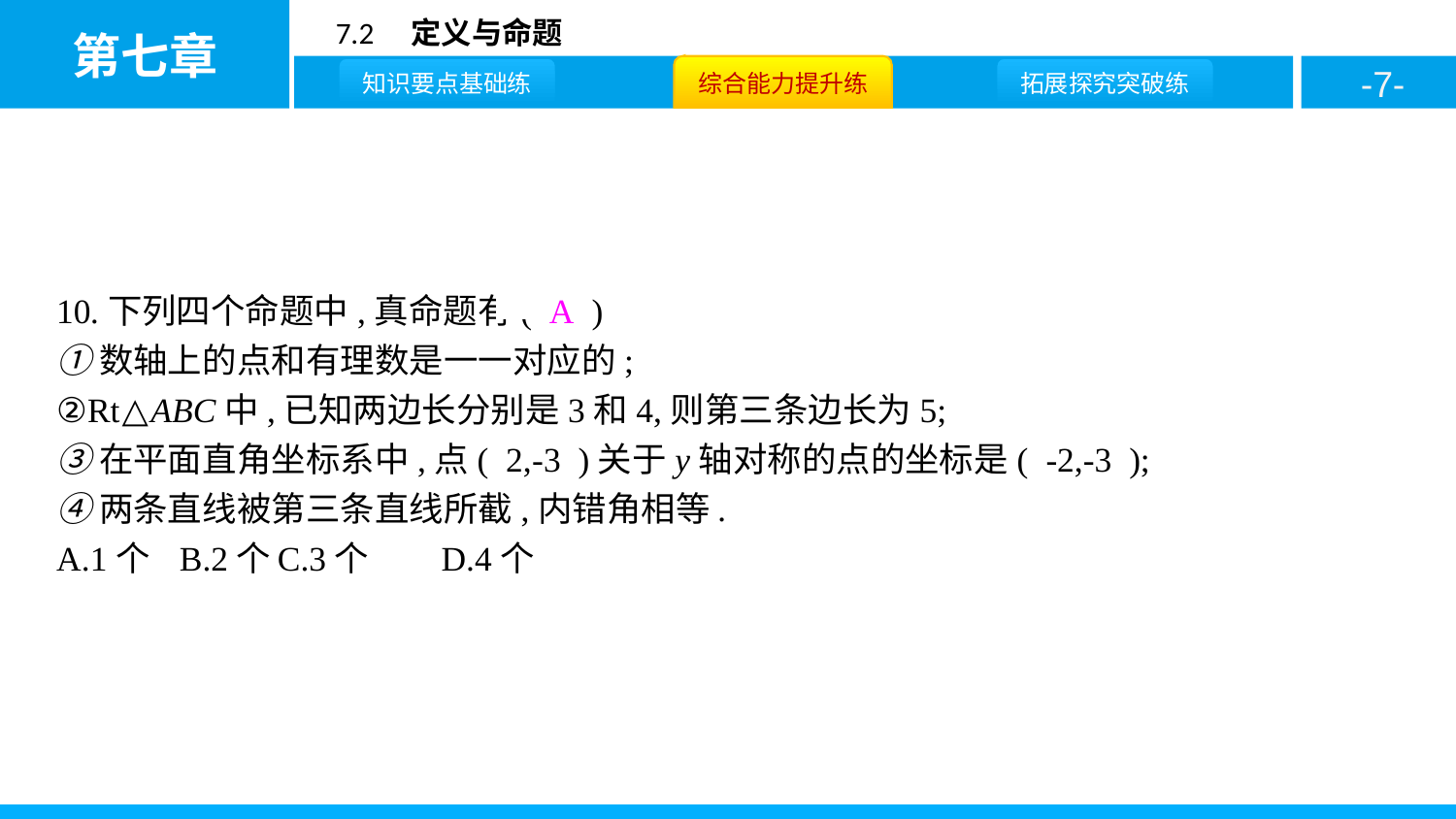

10.下列四个命题中,真命题有(  A  )
①数轴上的点和有理数是一一对应的;
②Rt△ABC中,已知两边长分别是3和4,则第三条边长为5;
③在平面直角坐标系中,点(  2,-3  )关于y轴对称的点的坐标是(  -2,-3  );
④两条直线被第三条直线所截,内错角相等.
A.1个	B.2个	C.3个	D.4个